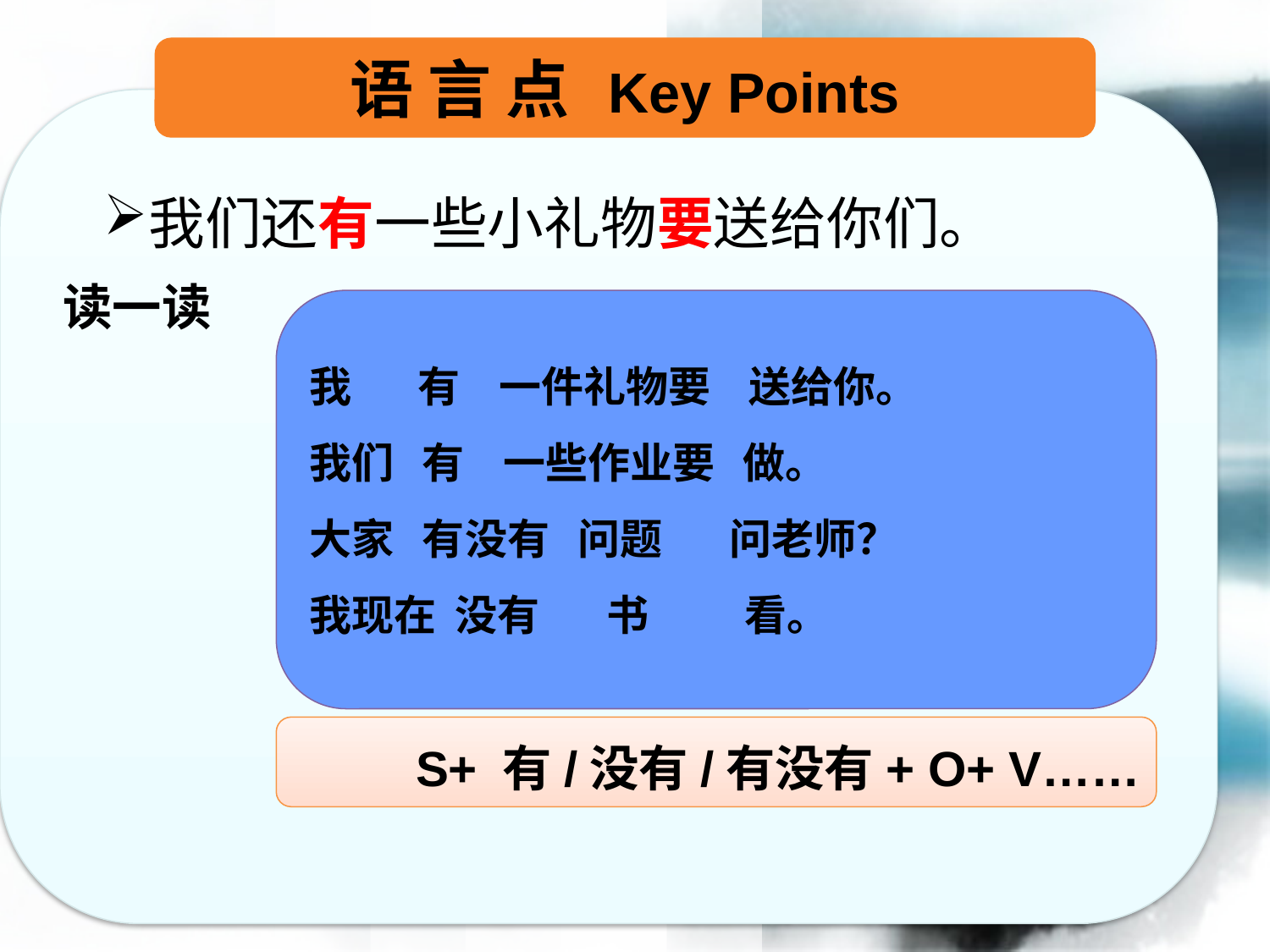

语 言 点  Key Points

我们还有一些小礼物要送给你们。
读一读

我       有    一件礼物要    送给你。
我们   有    一些作业要   做。
大家   有没有   问题       问老师？
我现在  没有       书          看。

         S+ 有/没有/有没有+ O+ V……